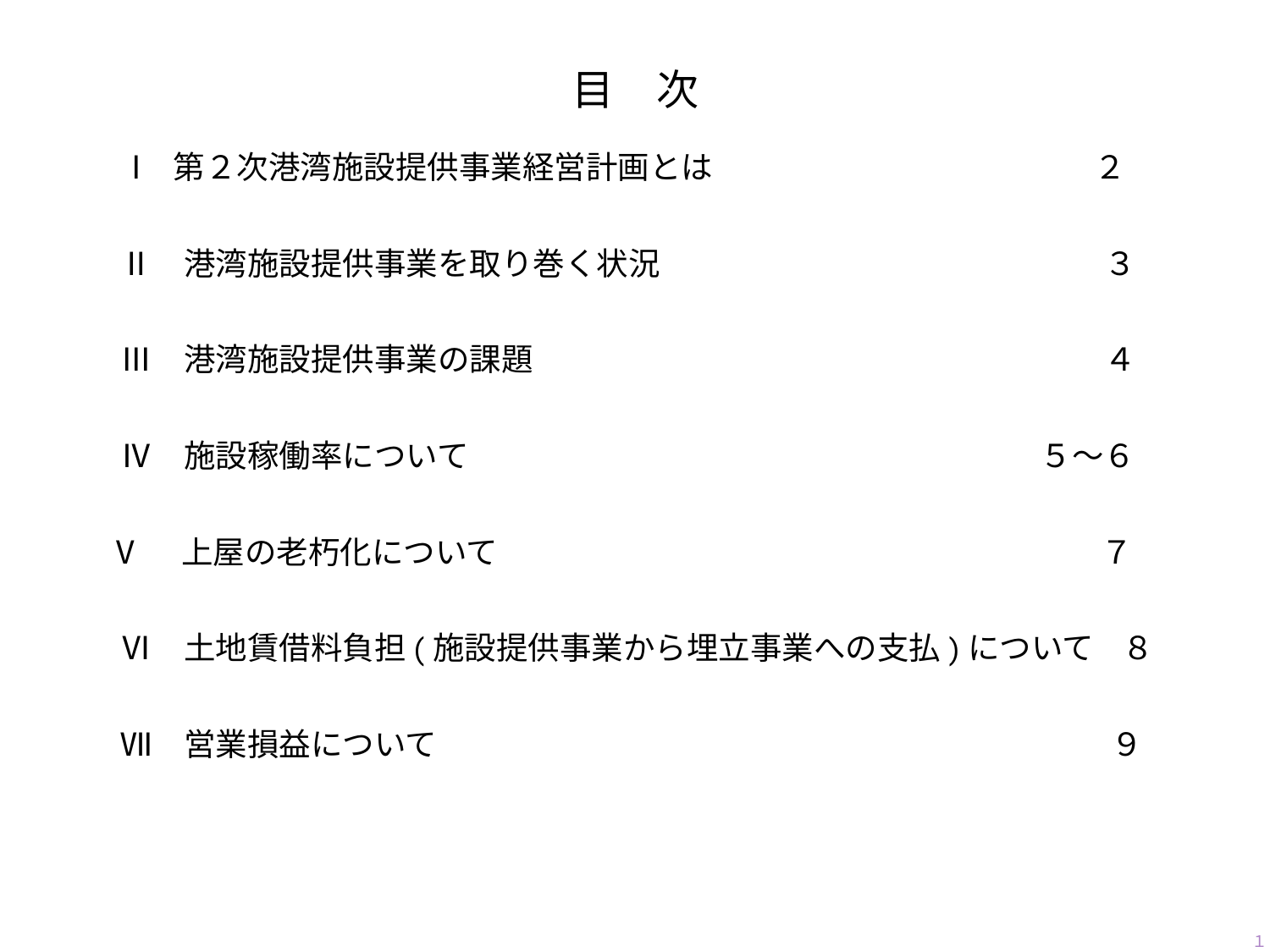

# 目　次
　Ⅰ   第２次港湾施設提供事業経営計画とは　　　　　　　　　　　　２

　Ⅱ　港湾施設提供事業を取り巻く状況　　　　　　　　　　　　　　３

　Ⅲ　港湾施設提供事業の課題　　　　　　　　　　　　　　　　　　４

　Ⅳ　施設稼働率について　　　　　　　　　　　　　　　　　　５～６

   Ⅴ　上屋の老朽化について　　　　　　　　　　　　　　　　　　　７

　Ⅵ　土地賃借料負担(施設提供事業から埋立事業への支払)について    ８

　Ⅶ　営業損益について　　　　　　　　　　　　　　　　　　　　　 ９

１